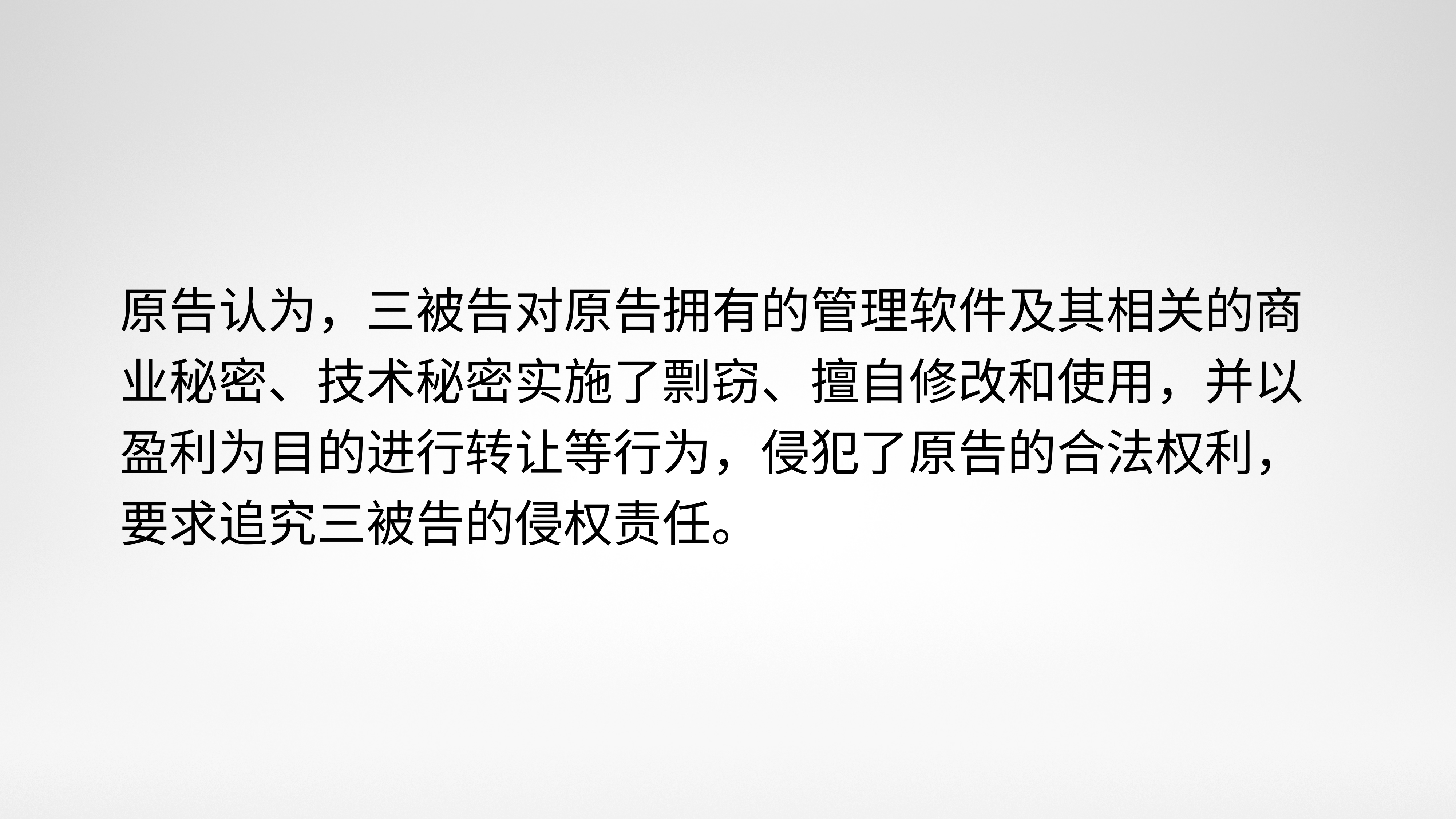

原告认为，三被告对原告拥有的管理软件及其相关的商业秘密、技术秘密实施了剽窃、擅自修改和使用，并以盈利为目的进行转让等行为，侵犯了原告的合法权利，要求追究三被告的侵权责任。